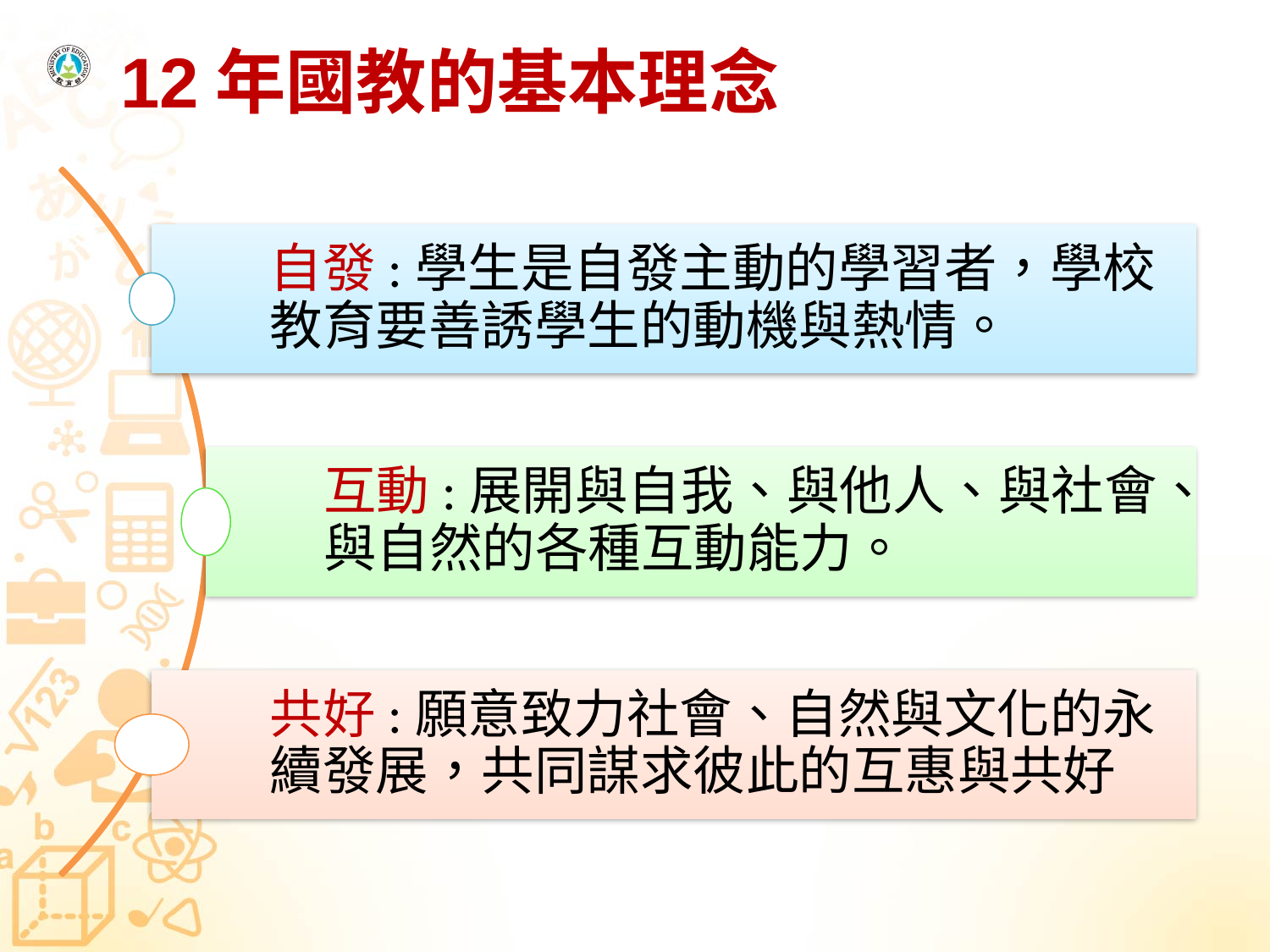

# 12年國教的基本理念
自發:學生是自發主動的學習者，學校教育要善誘學生的動機與熱情。
互動:展開與自我、與他人、與社會、與自然的各種互動能力。
共好:願意致力社會、自然與文化的永續發展，共同謀求彼此的互惠與共好